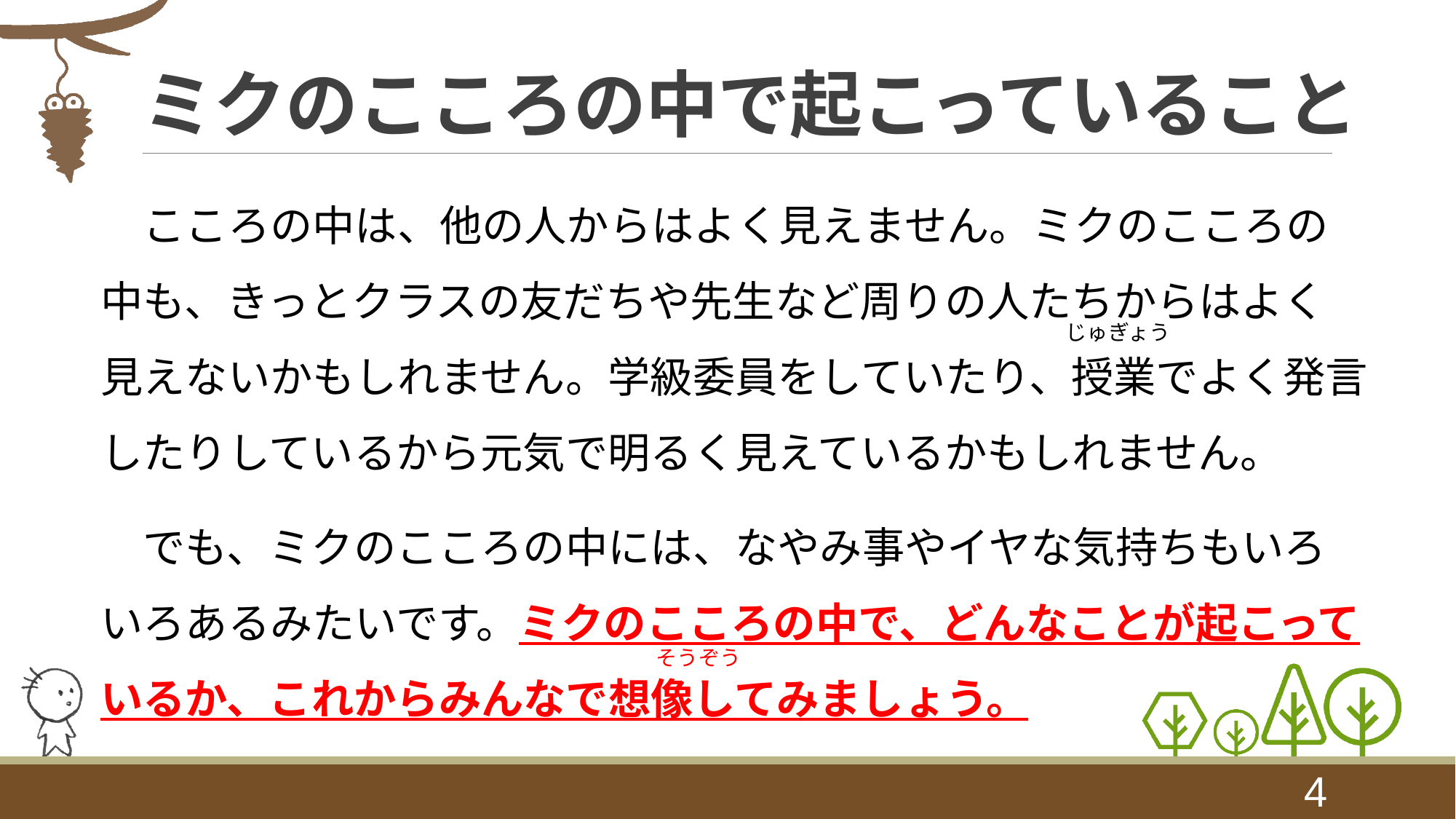

# ミクのこころの中で起こっていること
　こころの中は、他の人からはよく見えません。ミクのこころの中も、きっとクラスの友だちや先生など周りの人たちからはよく見えないかもしれません。学級委員をしていたり、授業でよく発言したりしているから元気で明るく見えているかもしれません。
　でも、ミクのこころの中には、なやみ事やイヤな気持ちもいろいろあるみたいです。ミクのこころの中で、どんなことが起こっているか、これからみんなで想像してみましょう。
じゅぎょう
そうぞう
4